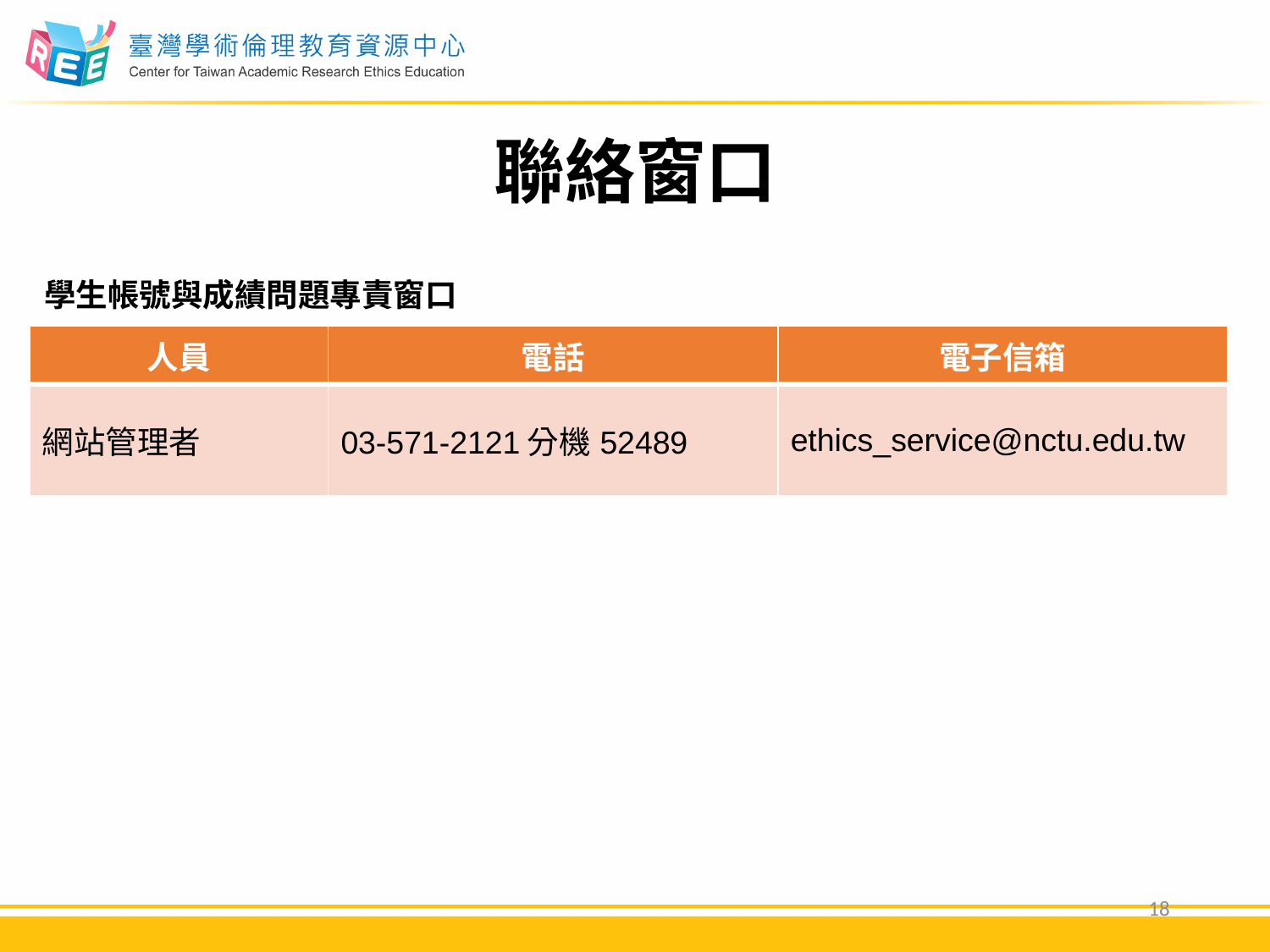

聯絡窗口
學生帳號與成績問題專責窗口
| 人員 | 電話 | 電子信箱 |
| --- | --- | --- |
| 網站管理者 | 03-571-2121分機52489 | ethics\_service@nctu.edu.tw |
18